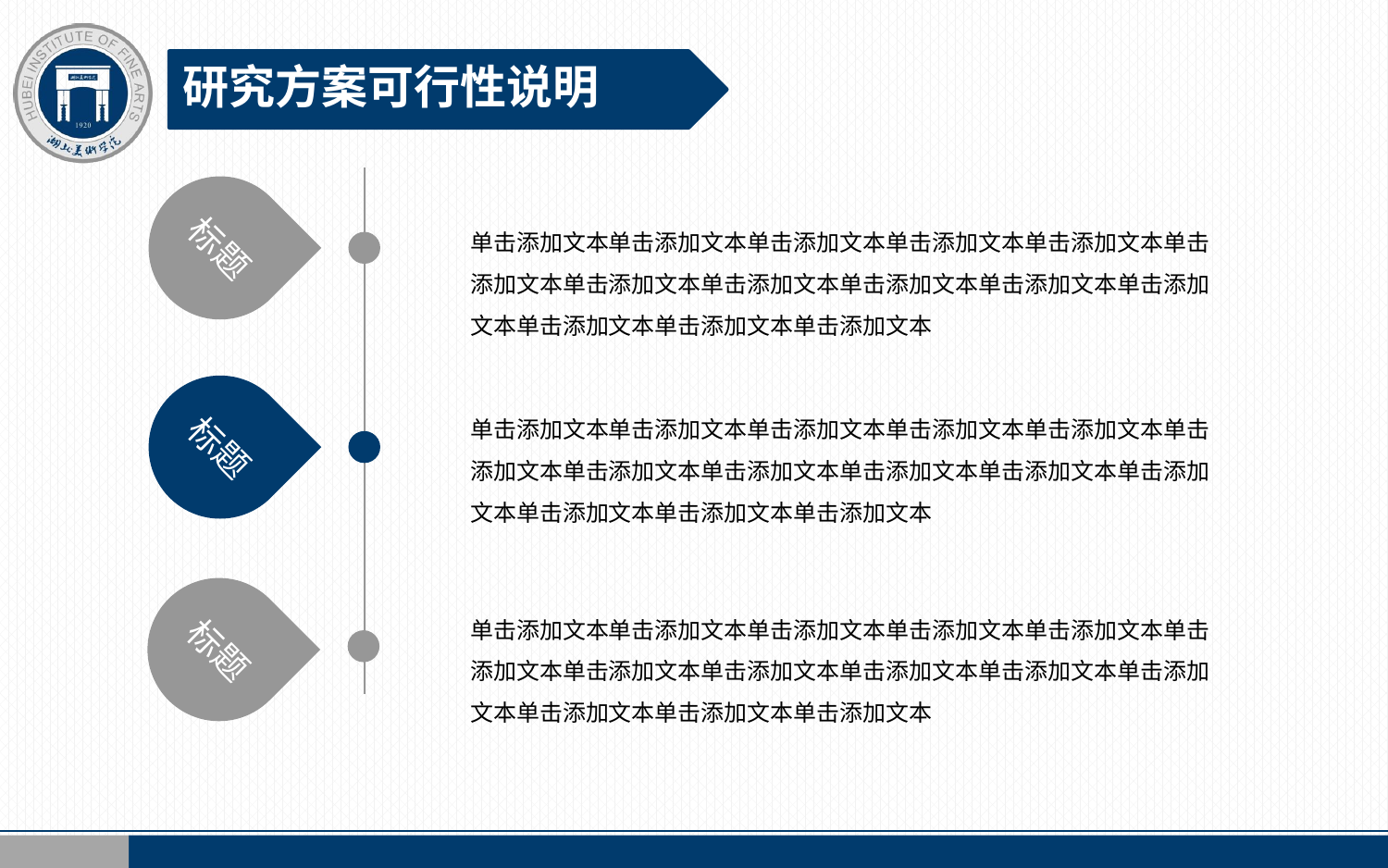

研究方案可行性说明

标题
单击添加文本单击添加文本单击添加文本单击添加文本单击添加文本单击添加文本单击添加文本单击添加文本单击添加文本单击添加文本单击添加文本单击添加文本单击添加文本单击添加文本
标题
单击添加文本单击添加文本单击添加文本单击添加文本单击添加文本单击添加文本单击添加文本单击添加文本单击添加文本单击添加文本单击添加文本单击添加文本单击添加文本单击添加文本
标题
单击添加文本单击添加文本单击添加文本单击添加文本单击添加文本单击添加文本单击添加文本单击添加文本单击添加文本单击添加文本单击添加文本单击添加文本单击添加文本单击添加文本